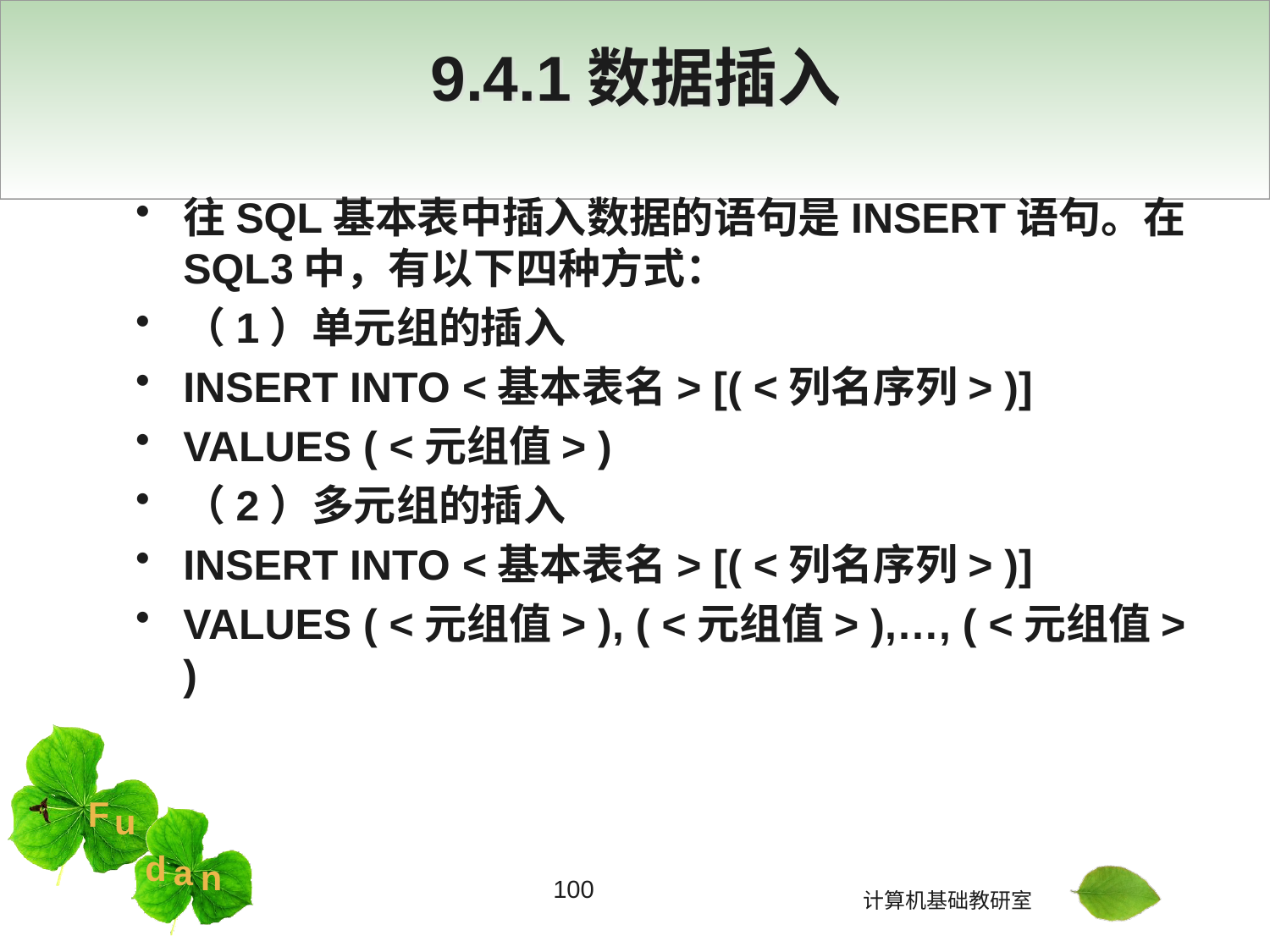

# 9.4.1数据插入
往SQL基本表中插入数据的语句是INSERT语句。在SQL3中，有以下四种方式：
（1）单元组的插入
INSERT INTO <基本表名> [( <列名序列> )]
VALUES ( <元组值> )
（2）多元组的插入
INSERT INTO <基本表名> [( <列名序列> )]
VALUES ( <元组值> ), ( <元组值> ),…, ( <元组值> )

100